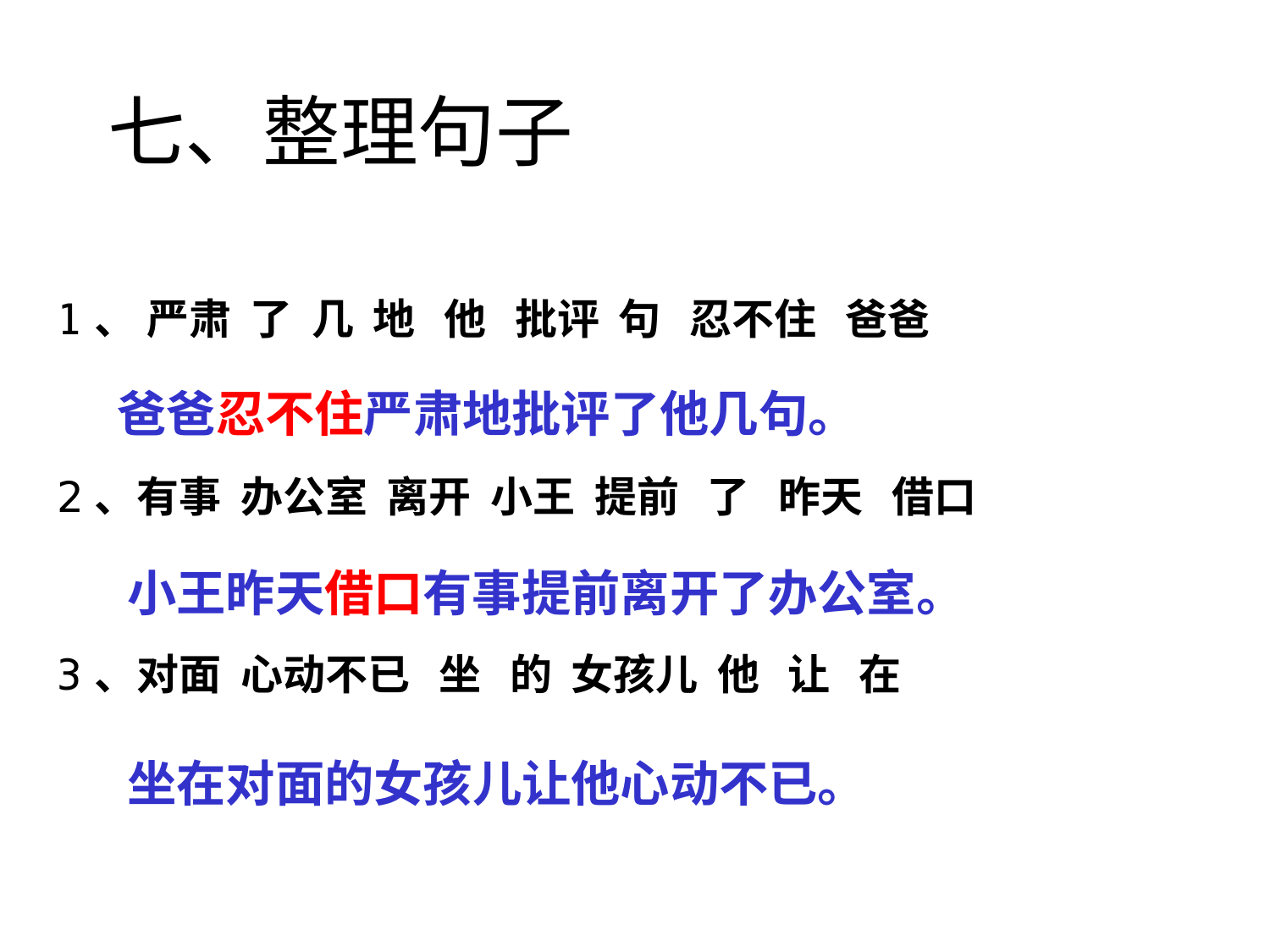

# 七、整理句子
1、 严肃  了  几  地   他   批评  句   忍不住   爸爸

2、有事  办公室  离开  小王  提前   了   昨天   借口

3、对面  心动不已   坐   的  女孩儿  他   让   在
爸爸忍不住严肃地批评了他几句。
小王昨天借口有事提前离开了办公室。
坐在对面的女孩儿让他心动不已。